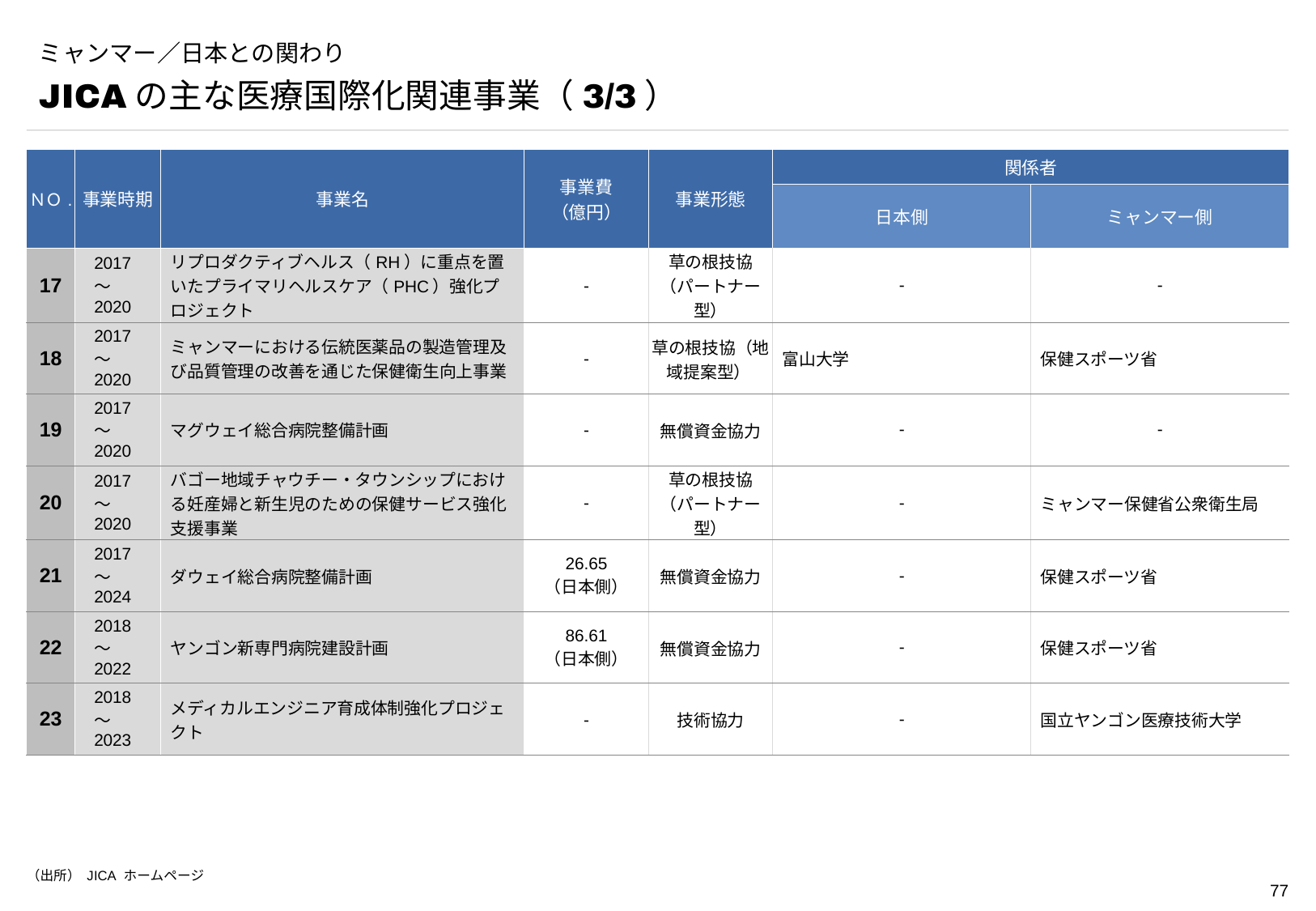

# ミャンマー／日本との関わり
JICAの主な医療国際化関連事業（3/3）
| ＮＯ. | 事業時期 | 事業名 | 事業費 （億円） | 事業形態 | 関係者 |  |
| --- | --- | --- | --- | --- | --- | --- |
|  |  |  |  |  | 日本側 | ミャンマー側 |
| 17 | 2017～2020 | リプロダクティブヘルス（RH）に重点を置いたプライマリヘルスケア（PHC）強化プロジェクト | - | 草の根技協（パートナー型） | - | - |
| 18 | 2017～2020 | ミャンマーにおける伝統医薬品の製造管理及び品質管理の改善を通じた保健衛生向上事業 | - | 草の根技協（地域提案型） | 富山大学 | 保健スポーツ省 |
| 19 | 2017～2020 | マグウェイ総合病院整備計画 | - | 無償資金協力 | - | - |
| 20 | 2017～2020 | バゴー地域チャウチー・タウンシップにおける妊産婦と新生児のための保健サービス強化支援事業 | - | 草の根技協（パートナー型） | - | ミャンマー保健省公衆衛生局 |
| 21 | 2017～2024 | ダウェイ総合病院整備計画 | 26.65 （日本側） | 無償資金協力 | - | 保健スポーツ省 |
| 22 | 2018～2022 | ヤンゴン新専門病院建設計画 | 86.61 （日本側） | 無償資金協力 | - | 保健スポーツ省 |
| 23 | 2018～2023 | メディカルエンジニア育成体制強化プロジェクト | - | 技術協力 | - | 国立ヤンゴン医療技術大学 |
（出所） JICA ホームページ